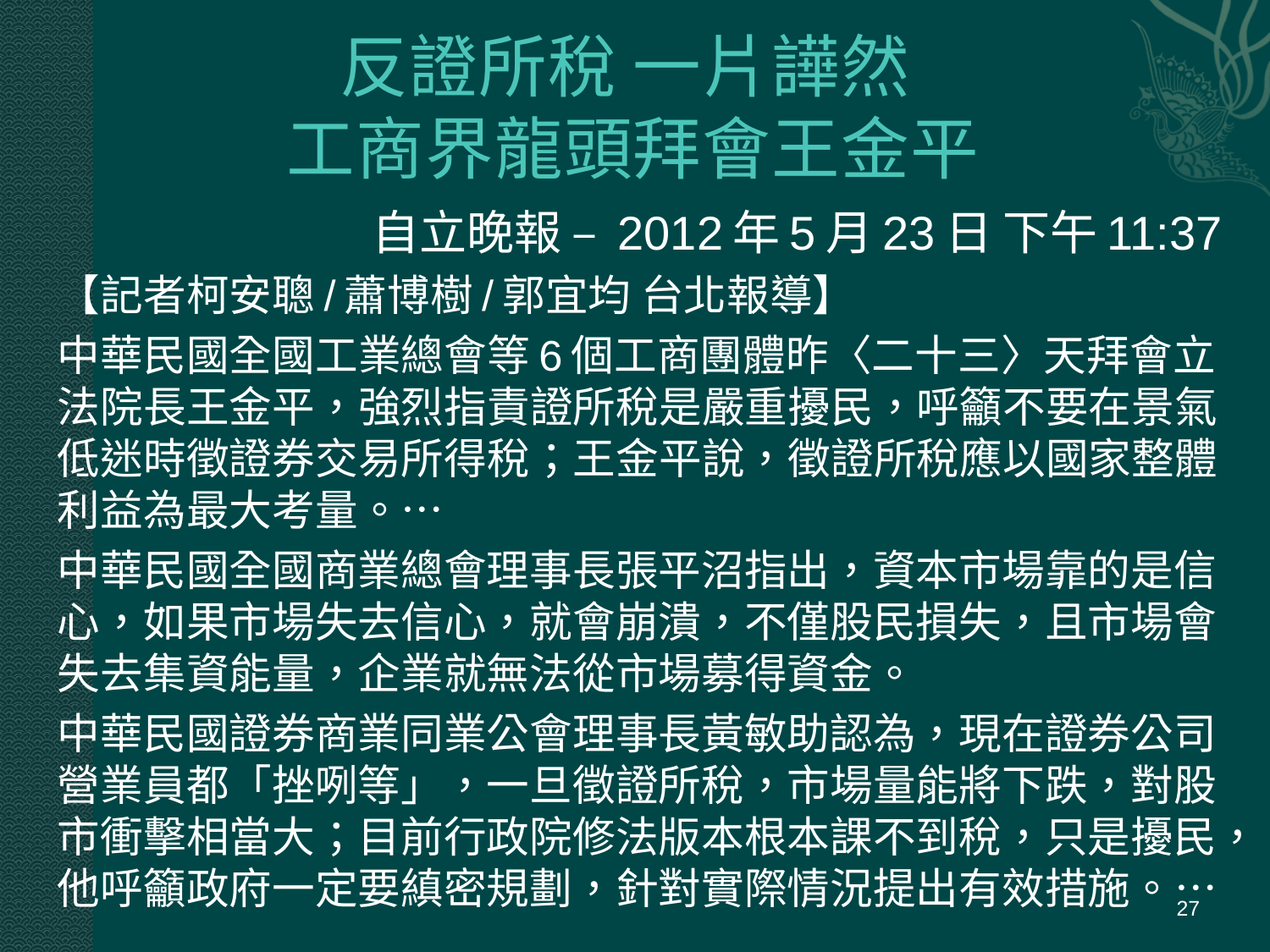

# 反證所稅 一片譁然 工商界龍頭拜會王金平
自立晚報 – 2012年5月23日 下午11:37
【記者柯安聰/蕭博樹/郭宜均 台北報導】
中華民國全國工業總會等6個工商團體昨〈二十三〉天拜會立法院長王金平，強烈指責證所稅是嚴重擾民，呼籲不要在景氣低迷時徵證券交易所得稅；王金平說，徵證所稅應以國家整體利益為最大考量。…
中華民國全國商業總會理事長張平沼指出，資本市場靠的是信心，如果市場失去信心，就會崩潰，不僅股民損失，且市場會失去集資能量，企業就無法從市場募得資金。
中華民國證券商業同業公會理事長黃敏助認為，現在證券公司營業員都「挫咧等」，一旦徵證所稅，市場量能將下跌，對股市衝擊相當大；目前行政院修法版本根本課不到稅，只是擾民，他呼籲政府一定要縝密規劃，針對實際情況提出有效措施。…

27